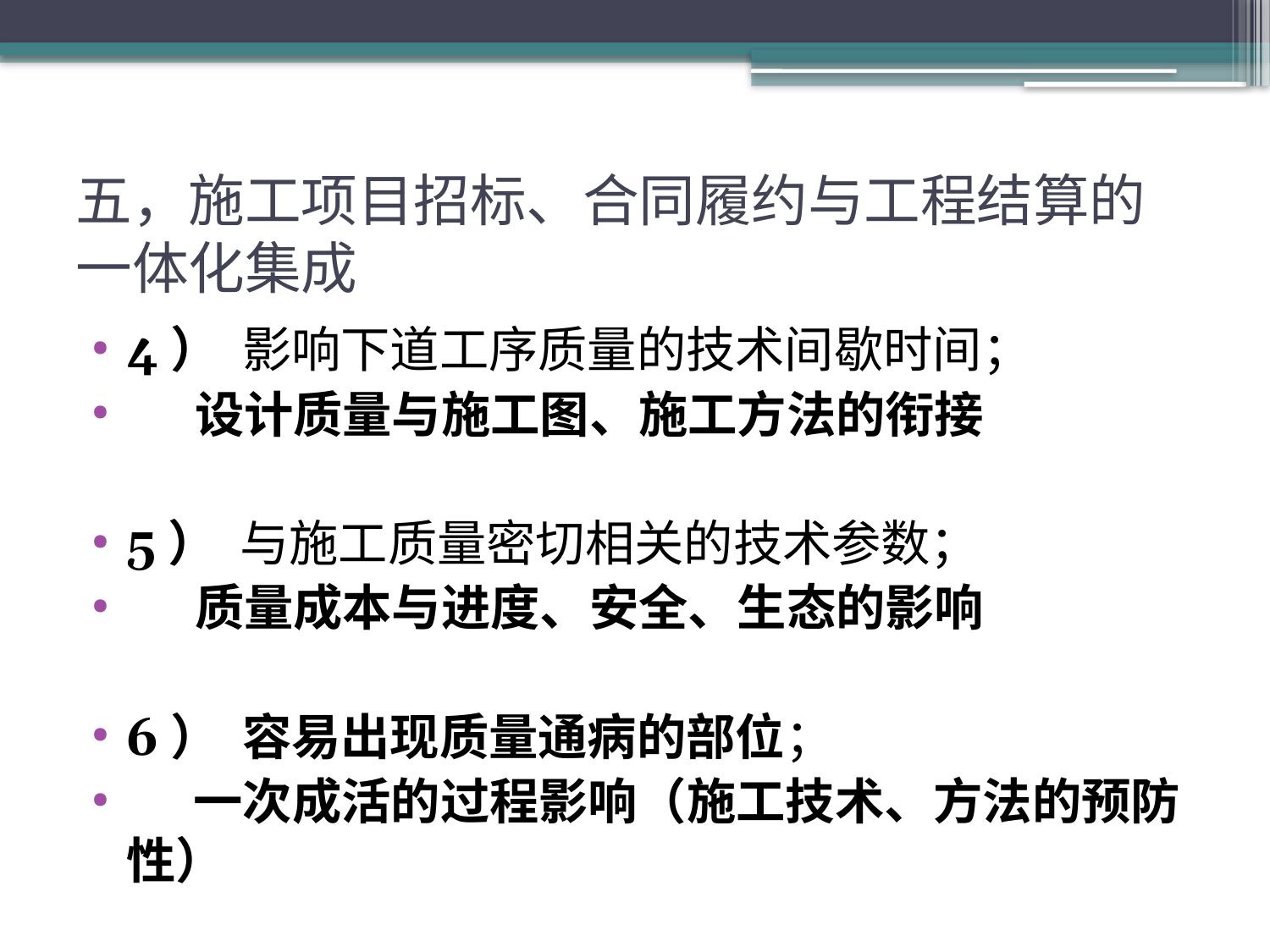

# 五，施工项目招标、合同履约与工程结算的一体化集成
4）  影响下道工序质量的技术间歇时间；
     设计质量与施工图、施工方法的衔接

5）  与施工质量密切相关的技术参数；
     质量成本与进度、安全、生态的影响

6）  容易出现质量通病的部位；
     一次成活的过程影响（施工技术、方法的预防性）